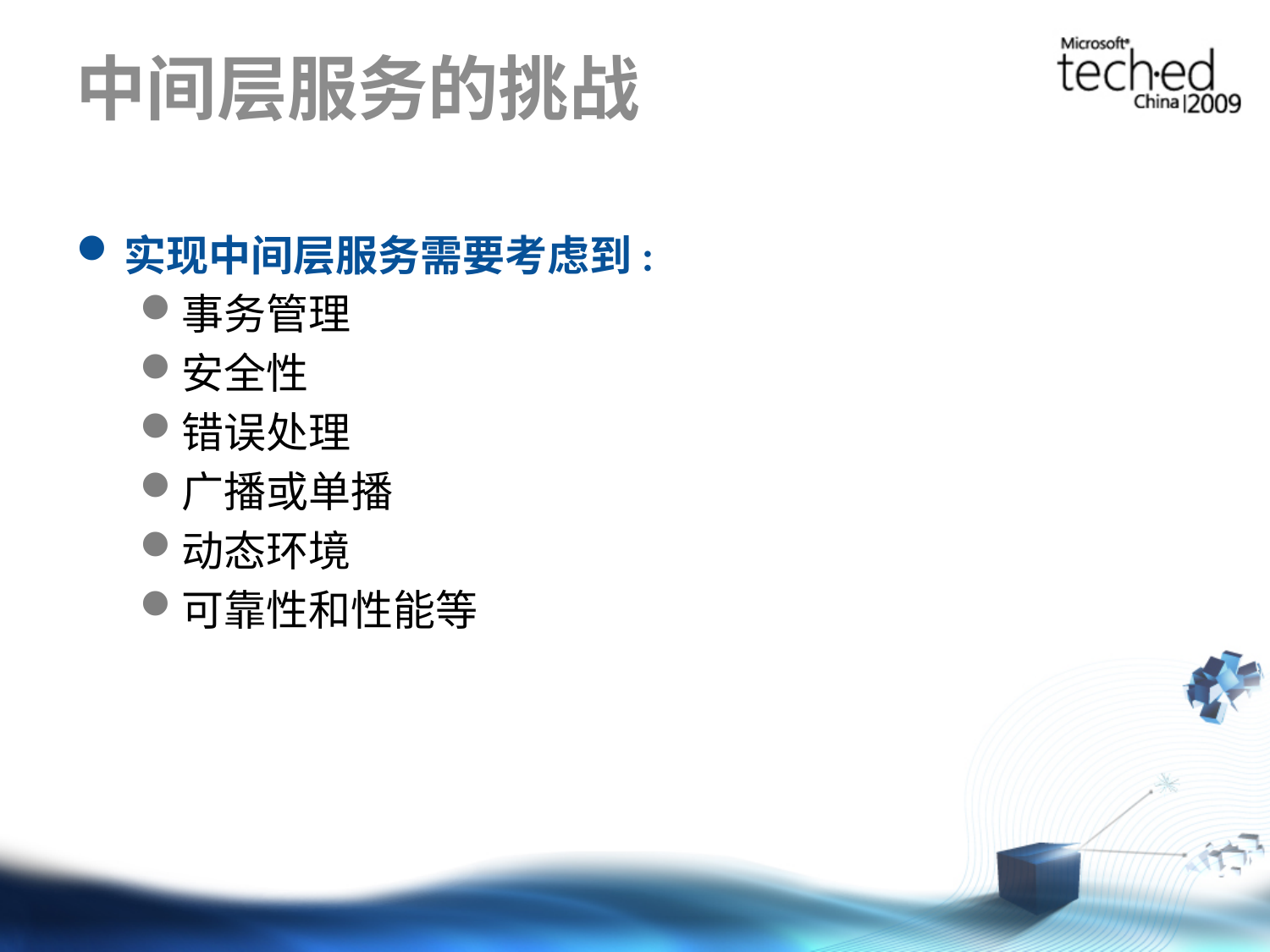

# 中间层服务的挑战
实现中间层服务需要考虑到:
事务管理
安全性
错误处理
广播或单播
动态环境
可靠性和性能等